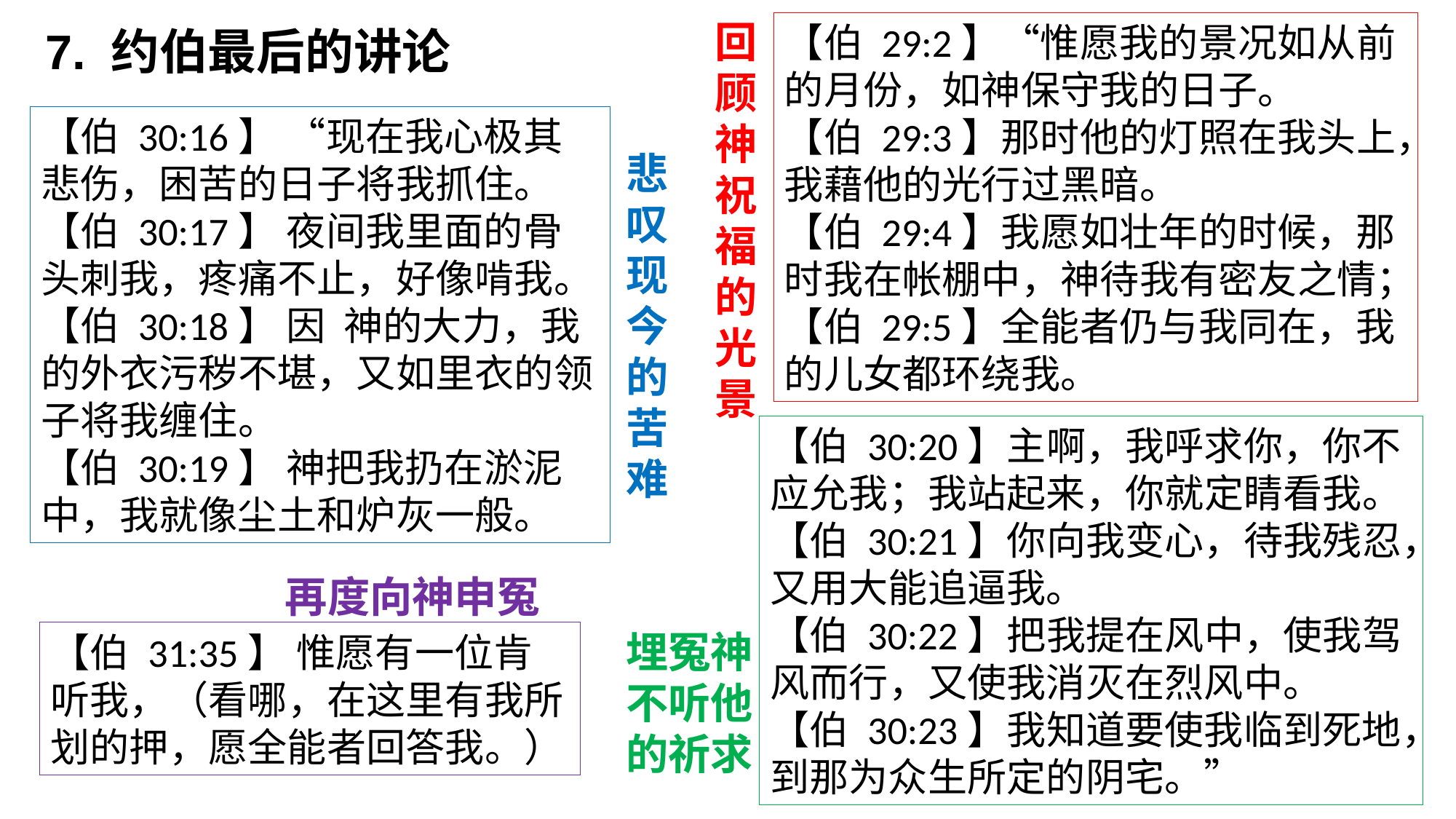

回顾神祝福的光景
【伯 29:2】“惟愿我的景况如从前的月份，如神保守我的日子。
【伯 29:3】那时他的灯照在我头上，我藉他的光行过黑暗。
【伯 29:4】我愿如壮年的时候，那时我在帐棚中，神待我有密友之情；
【伯 29:5】全能者仍与我同在，我的儿女都环绕我。
7. 约伯最后的讲论
【伯 30:16】 “现在我心极其悲伤，困苦的日子将我抓住。
【伯 30:17】 夜间我里面的骨头刺我，疼痛不止，好像啃我。
【伯 30:18】 因  神的大力，我的外衣污秽不堪，又如里衣的领子将我缠住。
【伯 30:19】 神把我扔在淤泥中，我就像尘土和炉灰一般。
悲叹现今的苦难
【伯 30:20】主啊，我呼求你，你不应允我；我站起来，你就定睛看我。
【伯 30:21】你向我变心，待我残忍，又用大能追逼我。
【伯 30:22】把我提在风中，使我驾风而行，又使我消灭在烈风中。
【伯 30:23】我知道要使我临到死地，到那为众生所定的阴宅。”
再度向神申冤
埋冤神不听他的祈求
【伯 31:35】 惟愿有一位肯听我，（看哪，在这里有我所划的押，愿全能者回答我。）